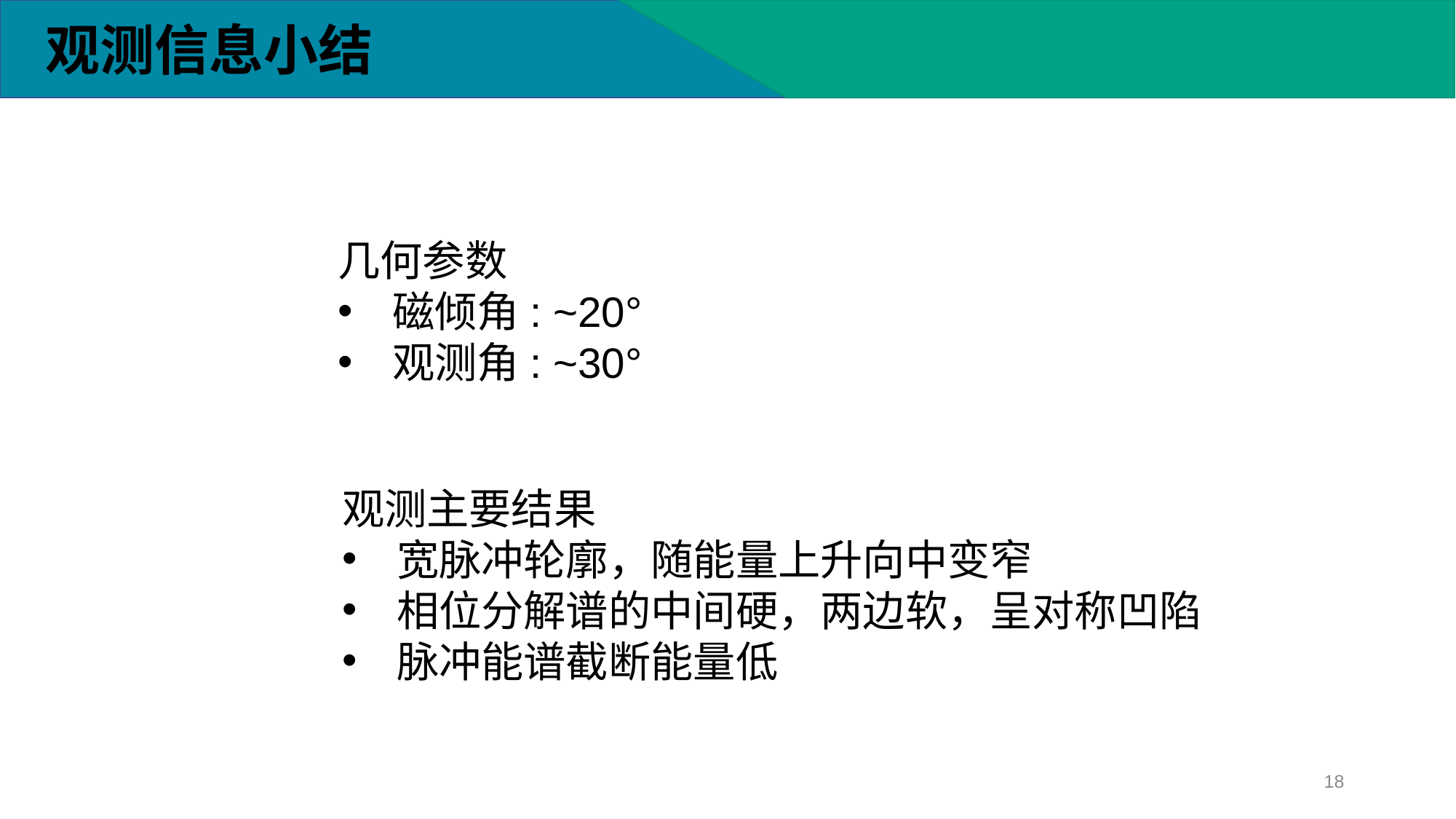

观测信息小结
几何参数
磁倾角: ~20°
观测角: ~30°
观测主要结果
宽脉冲轮廓，随能量上升向中变窄
相位分解谱的中间硬，两边软，呈对称凹陷
脉冲能谱截断能量低
18
所以我们得到了合理的几何参数范围，也知道脉冲星辐射在宽波段如何演化，那么就可以对模型进行检验